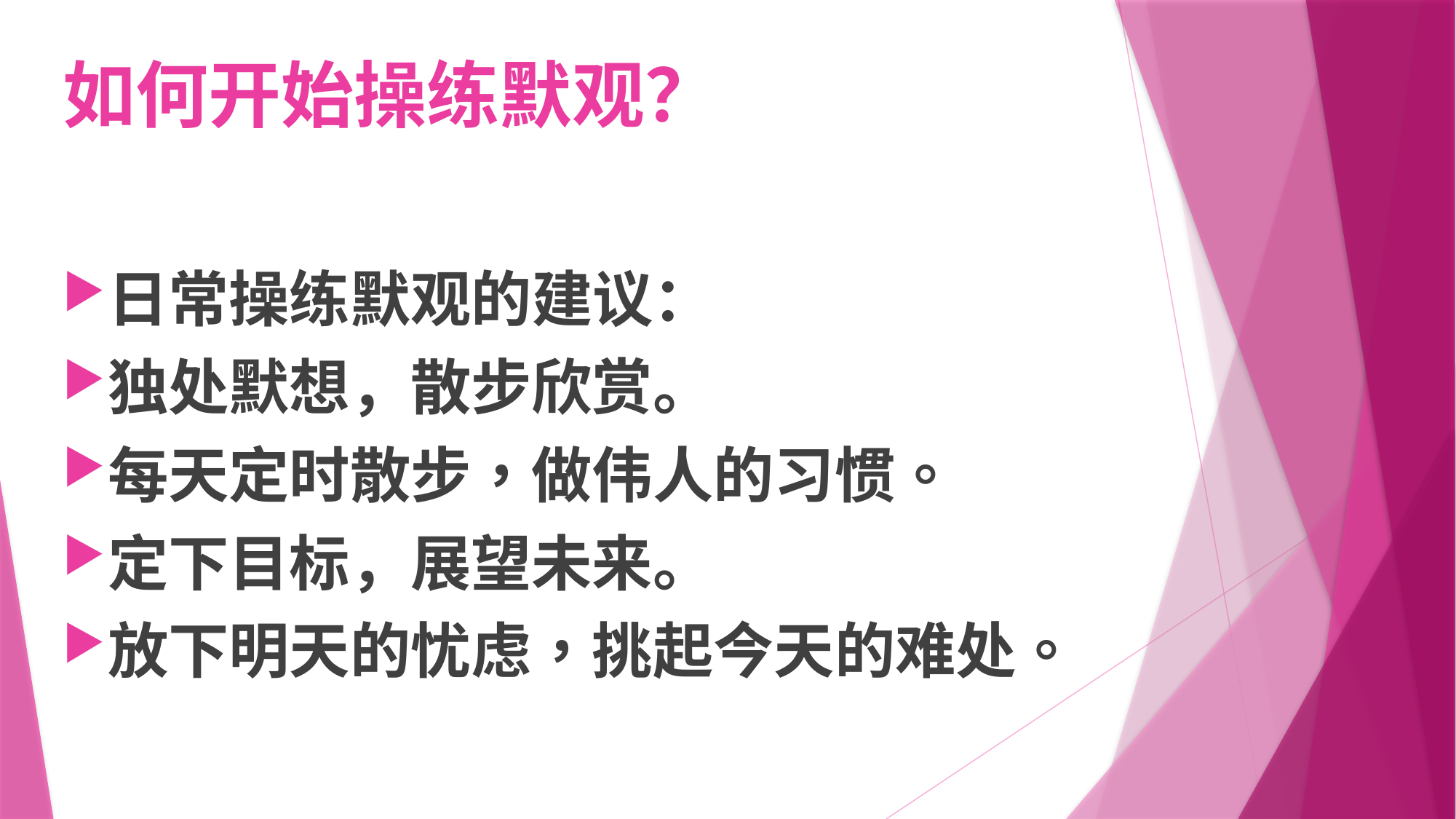

# 如何开始操练默观？

日常操练默观的建议：
独处默想，散步欣赏。
每天定时散步，做伟人的习惯。
定下目标，展望未来。
放下明天的忧虑，挑起今天的难处。